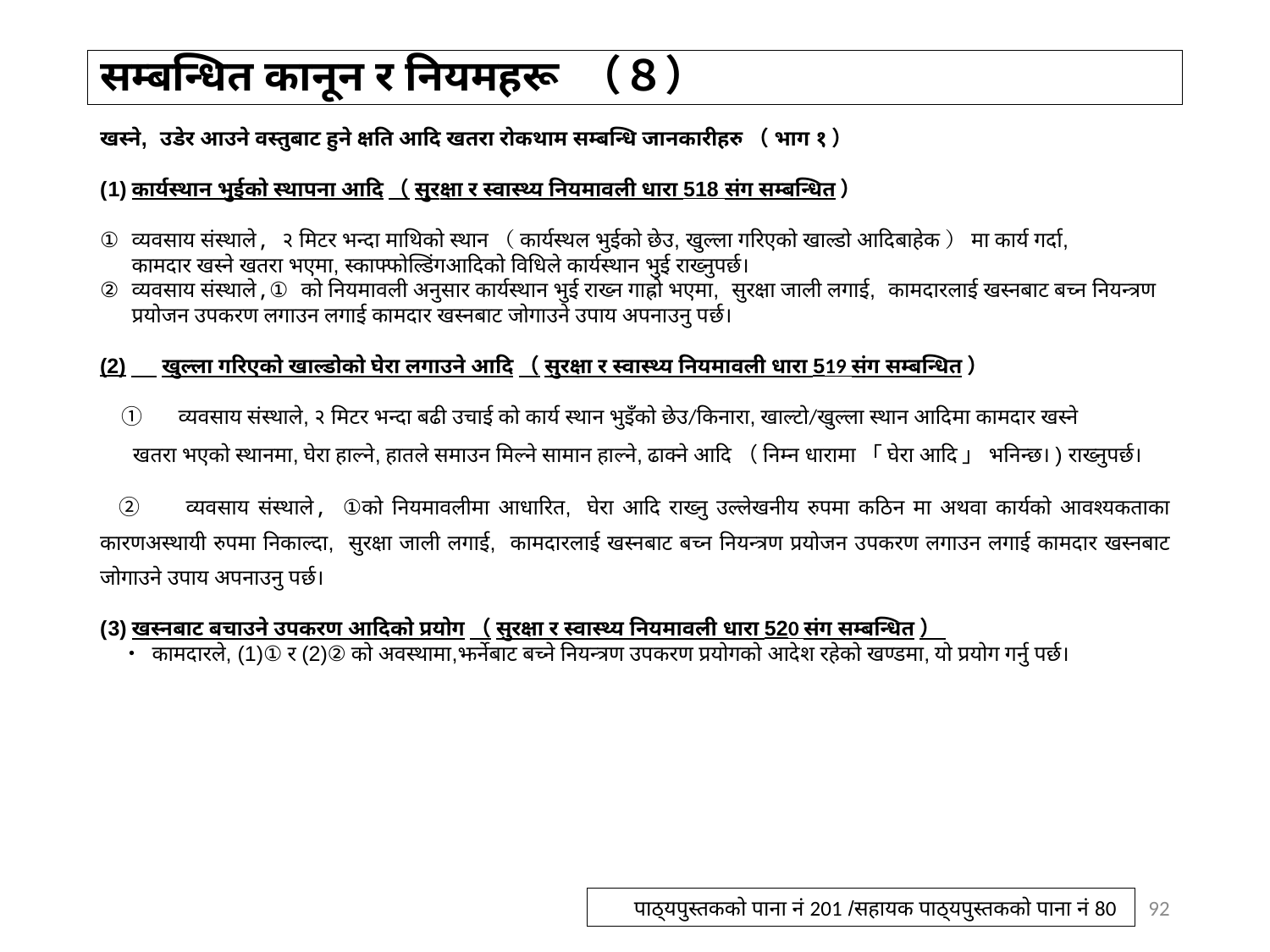

# सम्बन्धित कानून र नियमहरू （８）
खस्ने, उडेर आउने वस्तुबाट हुने क्षति आदि खतरा रोकथाम सम्बन्धि जानकारीहरु（भाग १）

कार्यस्थान भुईको स्थापना आदि（सुरक्षा र स्वास्थ्य नियमावली धारा 518 संग सम्बन्धित）

व्यवसाय संस्थाले, २ मिटर भन्दा माथिको स्थान（कार्यस्थल भुईको छेउ, खुल्ला गरिएको खाल्डो आदिबाहेक）मा कार्य गर्दा, 　　कामदार खस्ने खतरा भएमा, स्काफ्फोल्डिंगआदिको विधिले कार्यस्थान भुई राख्नुपर्छ।
व्यवसाय संस्थाले,① को नियमावली अनुसार कार्यस्थान भुई राख्न गाह्रो भएमा, सुरक्षा जाली लगाई, कामदारलाई खस्नबाट बच्न नियन्त्रण प्रयोजन उपकरण लगाउन लगाई कामदार खस्नबाट जोगाउने उपाय अपनाउनु पर्छ।

(2)　 खुल्ला गरिएको खाल्डोको घेरा लगाउने आदि（सुरक्षा र स्वास्थ्य नियमावली धारा 519 संग सम्बन्धित）
　①　 व्यवसाय संस्थाले, २ मिटर भन्दा बढी उचाई को कार्य स्थान भुइँको छेउ/किनारा, खाल्टो/खुल्ला स्थान आदिमा कामदार खस्ने                       खतरा भएको स्थानमा, घेरा हाल्ने, हातले समाउन मिल्ने सामान हाल्ने, ढाक्ने आदि（निम्न धारामा「घेरा आदि」भनिन्छ। ) राख्नुपर्छ।
  ②　 व्यवसाय संस्थाले, ①को नियमावलीमा आधारित, घेरा आदि राख्नु उल्लेखनीय रुपमा कठिन मा अथवा कार्यको आवश्यकताका कारणअस्थायी रुपमा निकाल्दा, सुरक्षा जाली लगाई, कामदारलाई खस्नबाट बच्न नियन्त्रण प्रयोजन उपकरण लगाउन लगाई कामदार खस्नबाट जोगाउने उपाय अपनाउनु पर्छ।

खस्नबाट बचाउने उपकरण आदिको प्रयोग（सुरक्षा र स्वास्थ्य नियमावली धारा 520 संग सम्बन्धित）
　・ कामदारले, (1)① र (2)② को अवस्थामा,झर्नेबाट बच्ने नियन्त्रण उपकरण प्रयोगको आदेश रहेको खण्डमा, यो प्रयोग गर्नु पर्छ।
92
पाठ्यपुस्तकको पाना नं 201 /सहायक पाठ्यपुस्तकको पाना नं 80